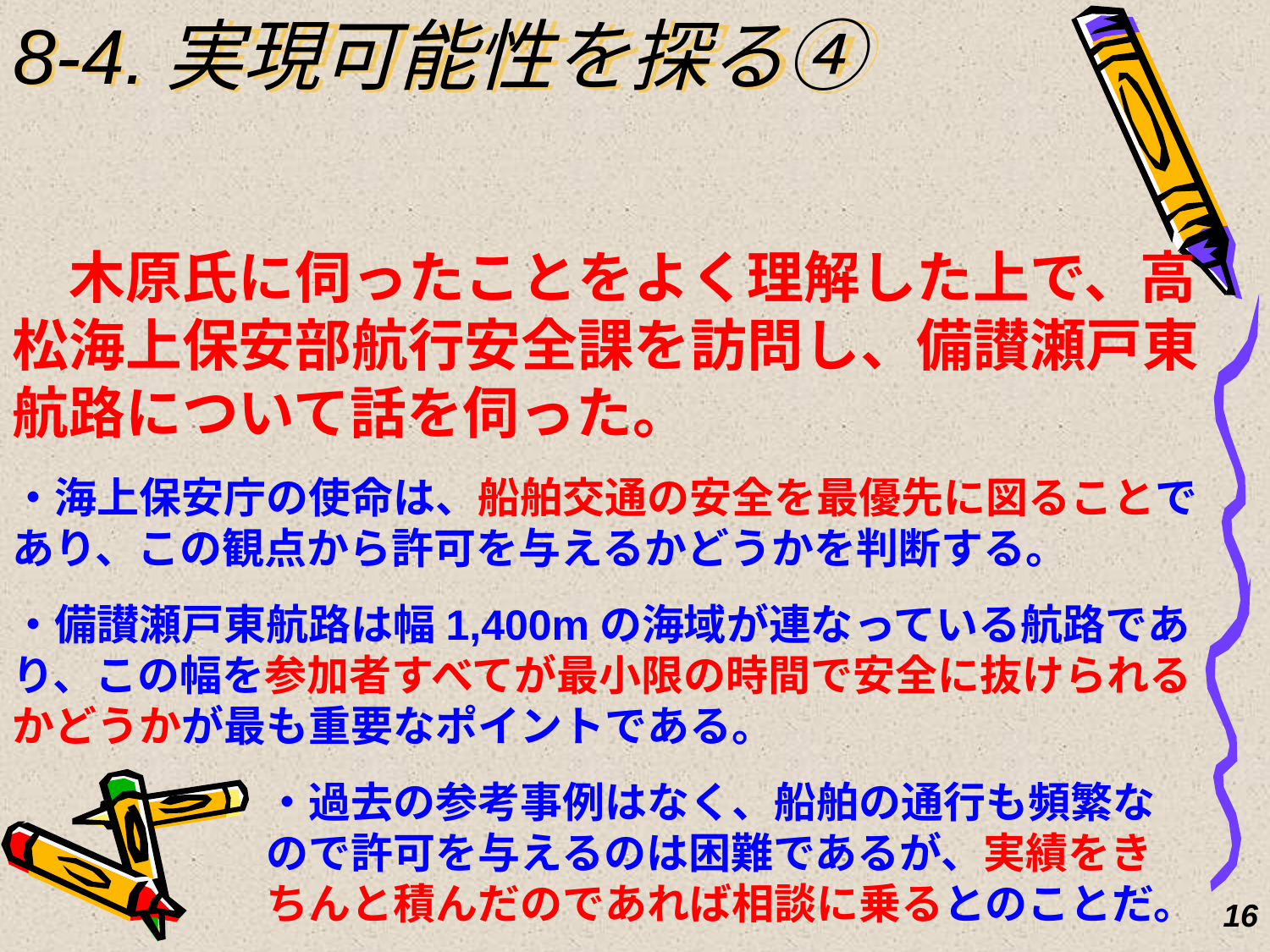

8-4.実現可能性を探る④
　木原氏に伺ったことをよく理解した上で、高松海上保安部航行安全課を訪問し、備讃瀬戸東航路について話を伺った。

・海上保安庁の使命は、船舶交通の安全を最優先に図ることであり、この観点から許可を与えるかどうかを判断する。

・備讃瀬戸東航路は幅1,400mの海域が連なっている航路であり、この幅を参加者すべてが最小限の時間で安全に抜けられるかどうかが最も重要なポイントである。

　　　　　　・過去の参考事例はなく、船舶の通行も頻繁な
　　　　　　ので許可を与えるのは困難であるが、実績をき
　　　　　　ちんと積んだのであれば相談に乗るとのことだ。

16